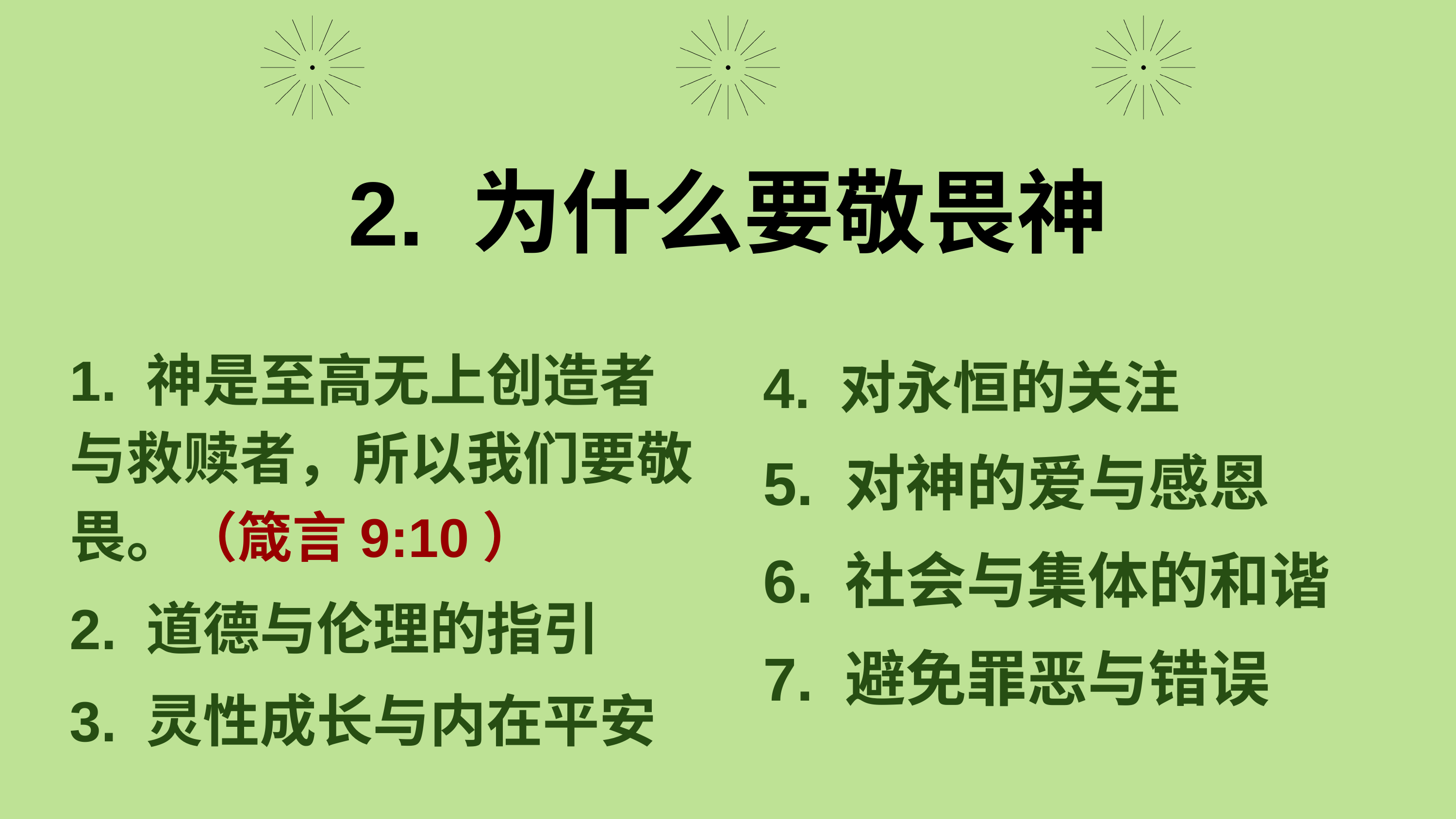

2. 为什么要敬畏神
1. 神是至高无上创造者与救赎者，所以我们要敬畏。（箴言9:10）
2. 道德与伦理的指引
3. 灵性成长与内在平安

4. 对永恒的关注
5. 对神的爱与感恩
6. 社会与集体的和谐
7. 避免罪恶与错误